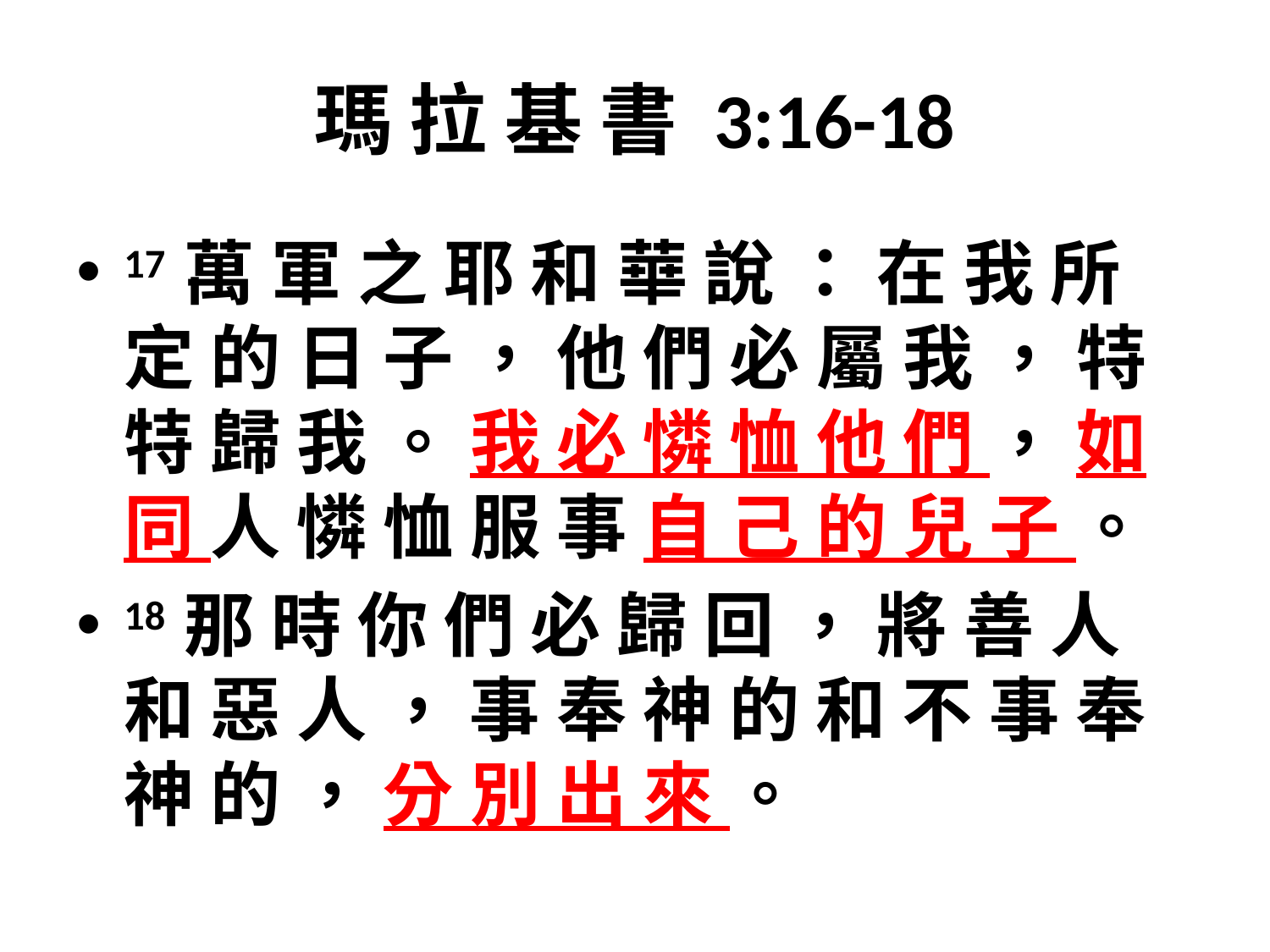

# 瑪 拉 基 書 3:16-18
17 萬 軍 之 耶 和 華 說 ： 在 我 所 定 的 日 子 ， 他 們 必 屬 我 ， 特 特 歸 我 。 我 必 憐 恤 他 們 ， 如 同 人 憐 恤 服 事 自 己 的 兒 子 。
18 那 時 你 們 必 歸 回 ， 將 善 人 和 惡 人 ， 事 奉 神 的 和 不 事 奉 神 的 ， 分 別 出 來 。